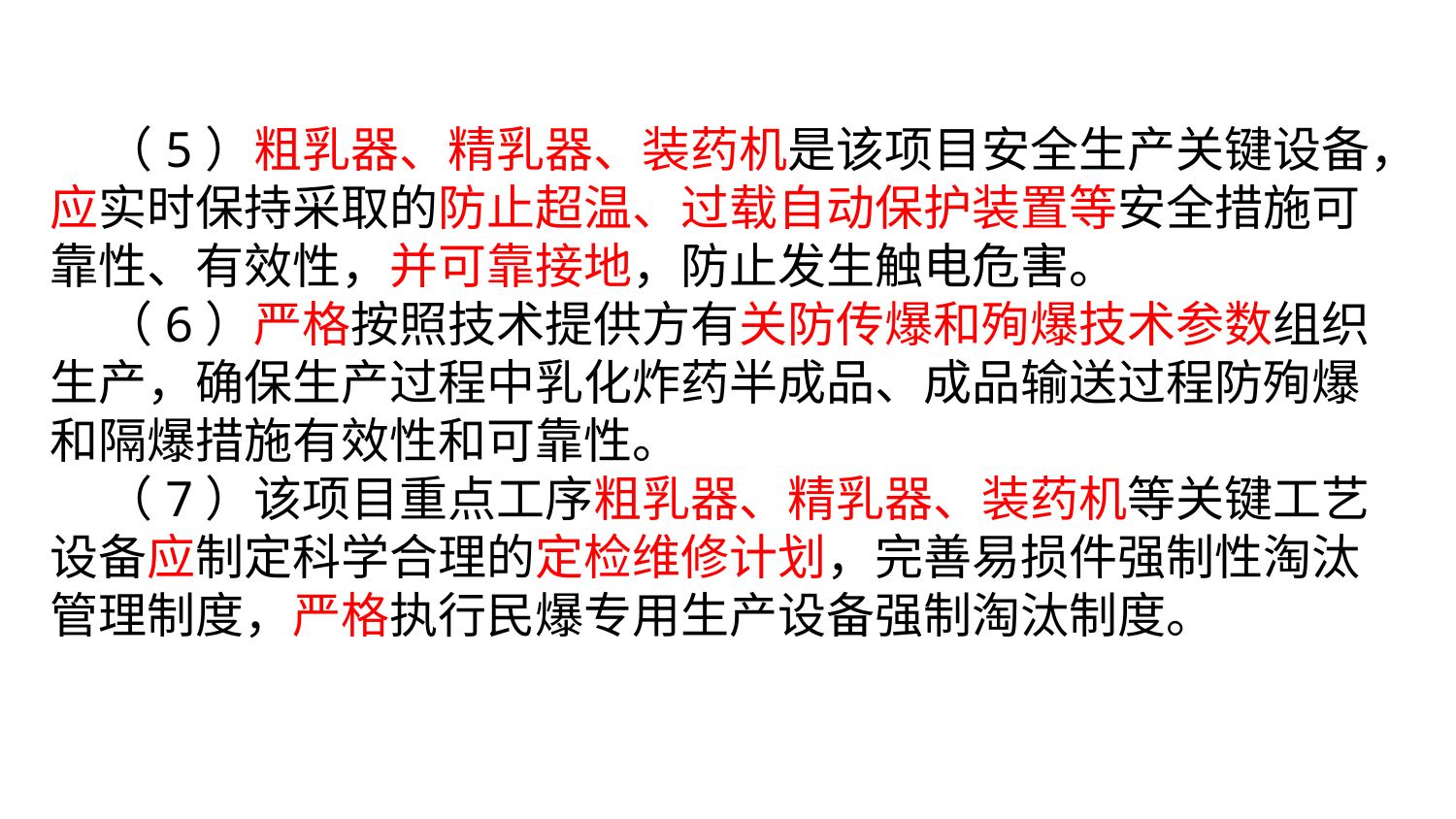

（5）粗乳器、精乳器、装药机是该项目安全生产关键设备，应实时保持采取的防止超温、过载自动保护装置等安全措施可靠性、有效性，并可靠接地，防止发生触电危害。
（6）严格按照技术提供方有关防传爆和殉爆技术参数组织生产，确保生产过程中乳化炸药半成品、成品输送过程防殉爆和隔爆措施有效性和可靠性。
（7）该项目重点工序粗乳器、精乳器、装药机等关键工艺设备应制定科学合理的定检维修计划，完善易损件强制性淘汰管理制度，严格执行民爆专用生产设备强制淘汰制度。